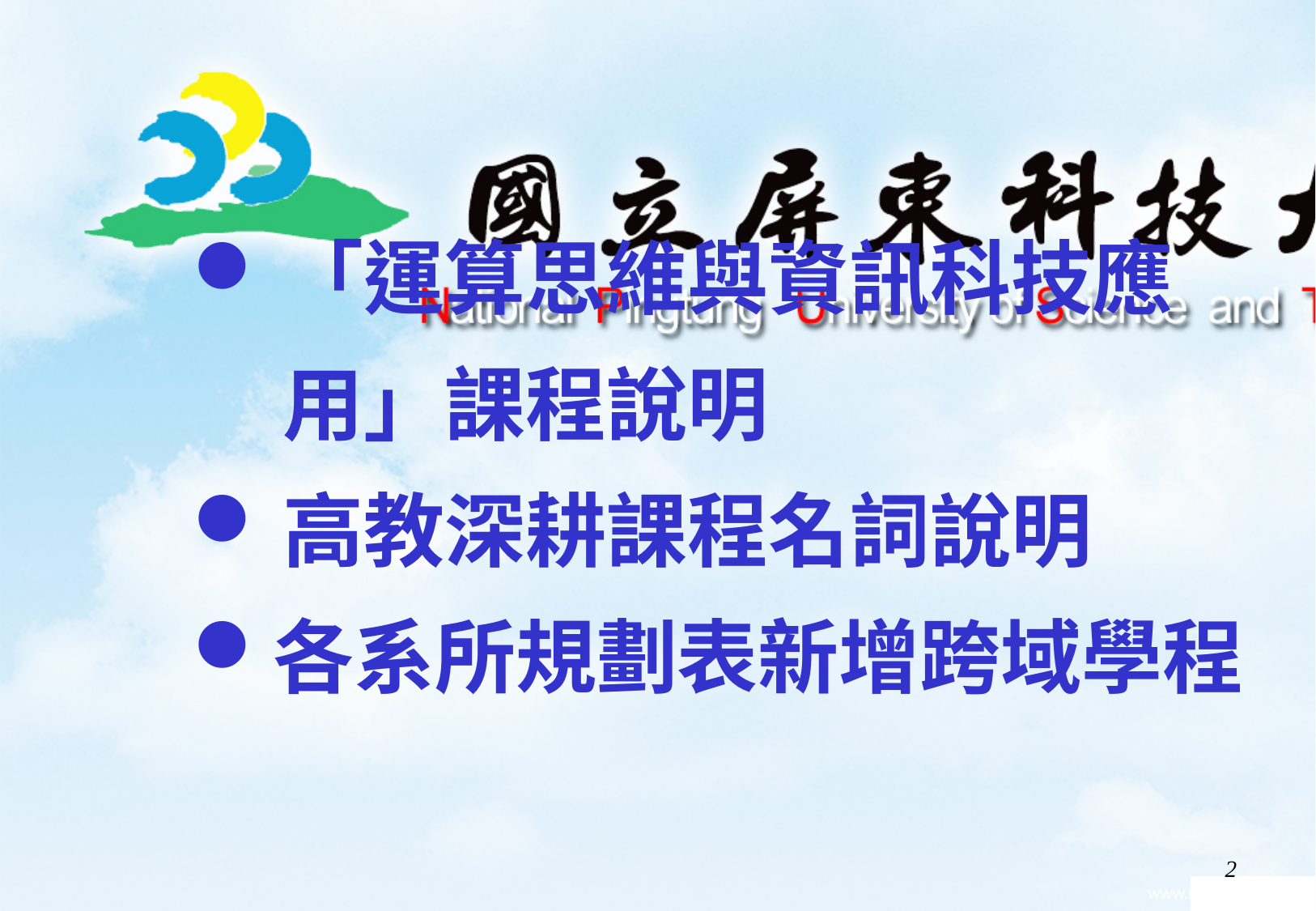

「運算思維與資訊科技應用」課程說明
高教深耕課程名詞說明
各系所規劃表新增跨域學程
2